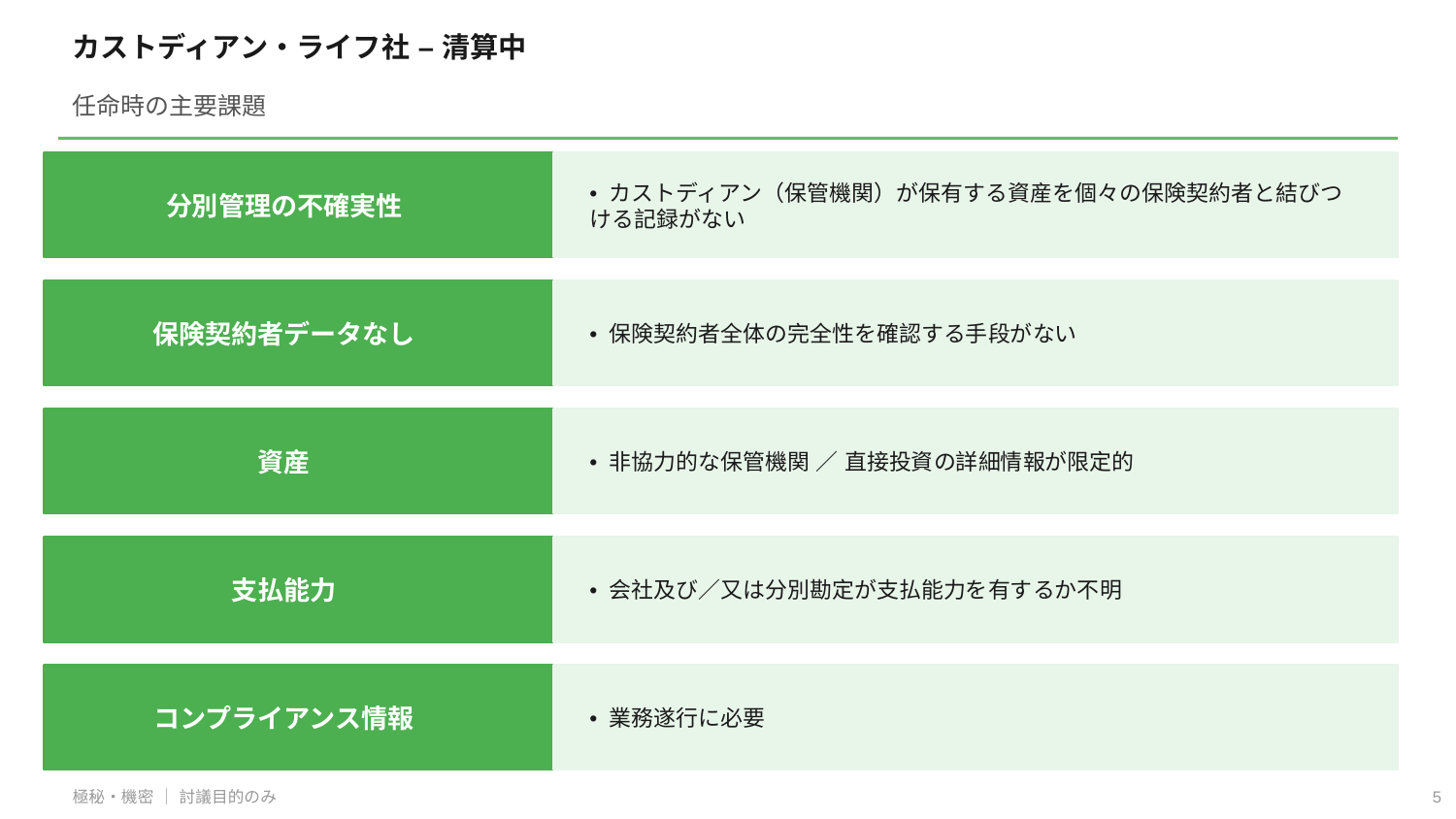

カストディアン・ライフ社 – 清算中
任命時の主要課題

分別管理の不確実性

• カストディアン（保管機関）が保有する資産を個々の保険契約者と結びつける記録がない

保険契約者データなし

• 保険契約者全体の完全性を確認する手段がない

資産

• 非協力的な保管機関 ／ 直接投資の詳細情報が限定的

支払能力

• 会社及び／又は分別勘定が支払能力を有するか不明

コンプライアンス情報

• 業務遂行に必要

極秘・機密 ｜ 討議目的のみ
5